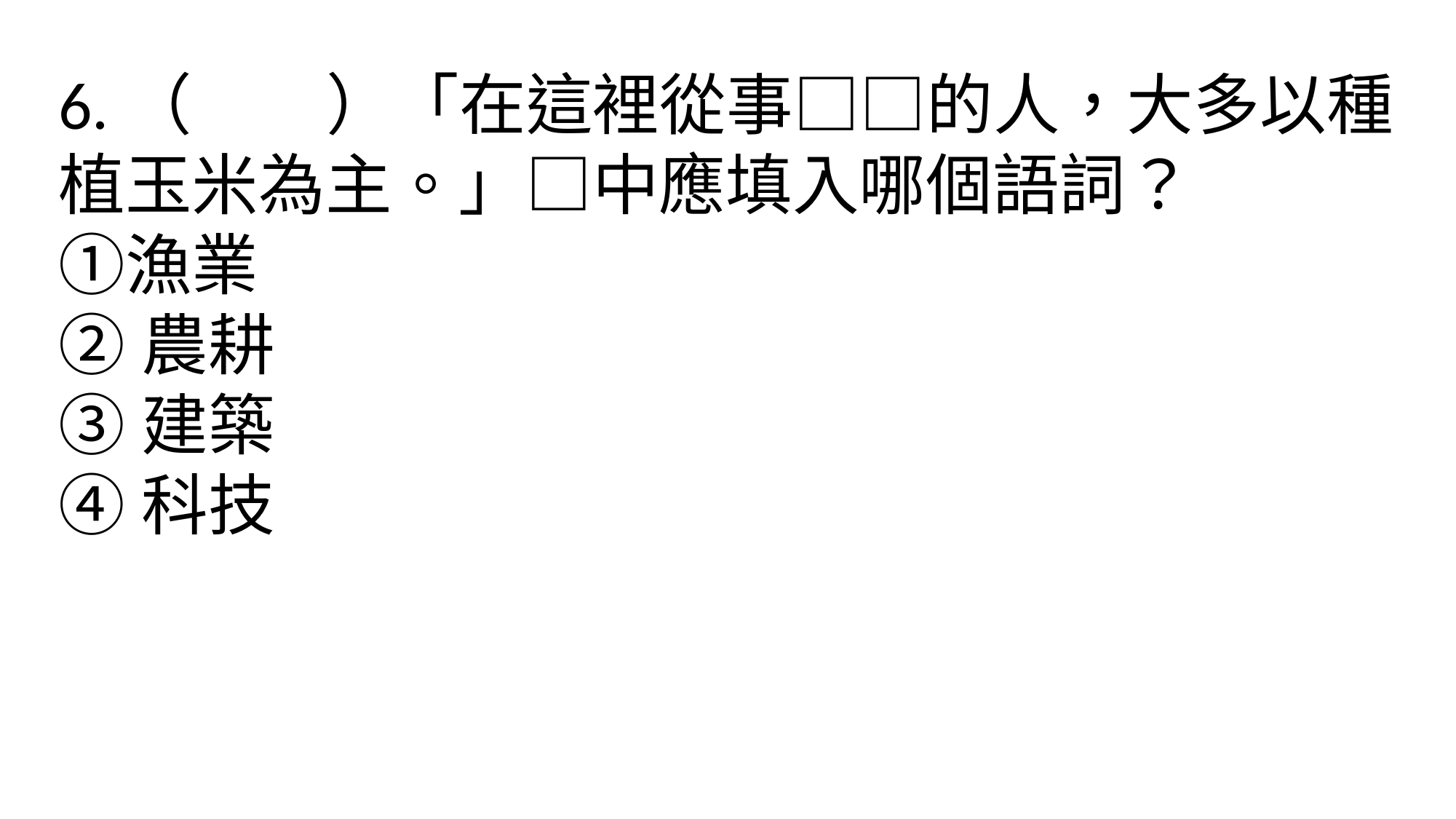

6.（         ）「在這裡從事□□的人，大多以種植玉米為主。」□中應填入哪個語詞？　
①漁業
②農耕
③建築
④科技